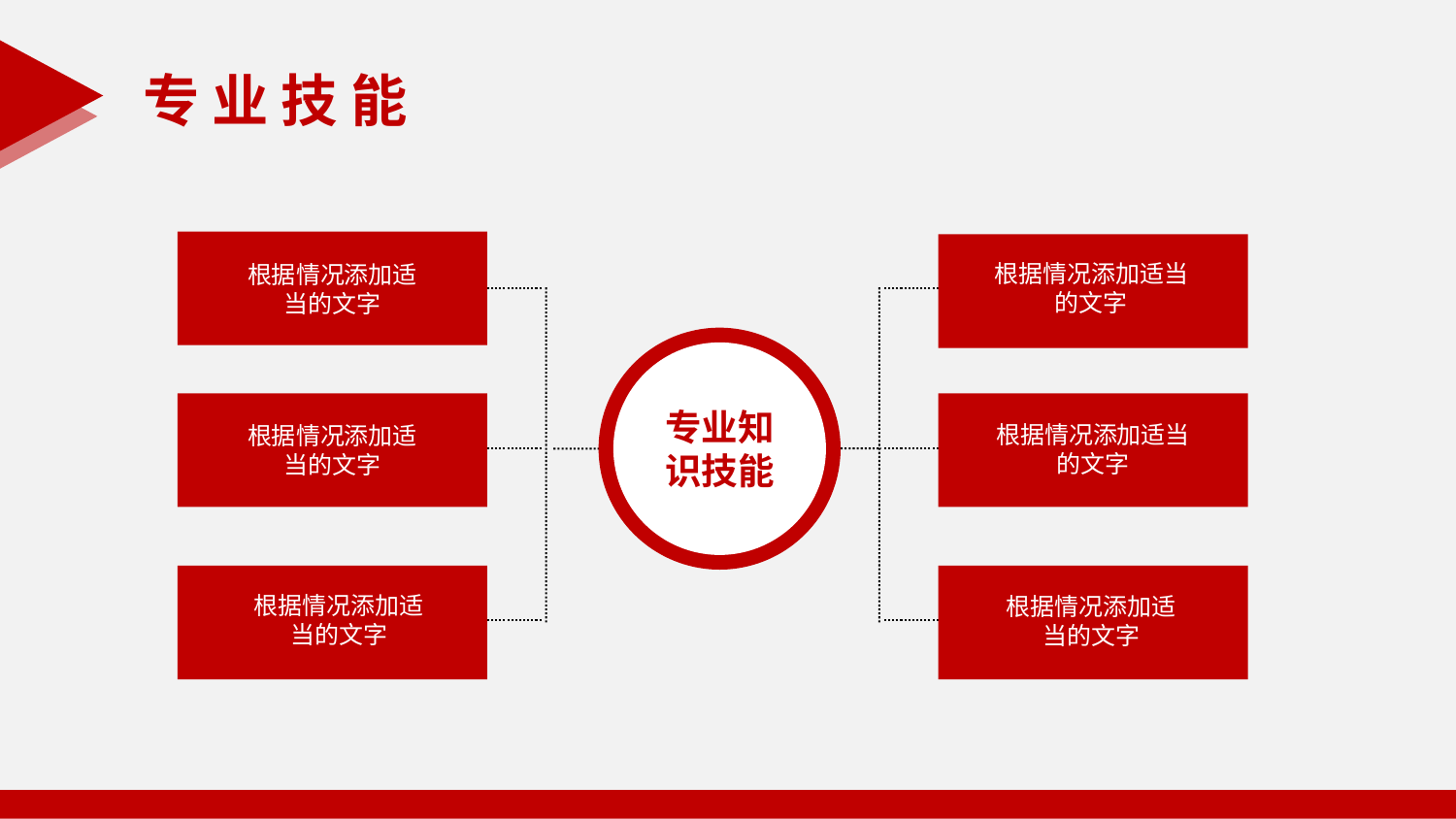

专 业 技 能

根据情况添加适当的文字

根据情况添加适当的文字

专业知识技能

根据情况添加适当的文字

根据情况添加适当的文字

根据情况添加适当的文字

根据情况添加适当的文字